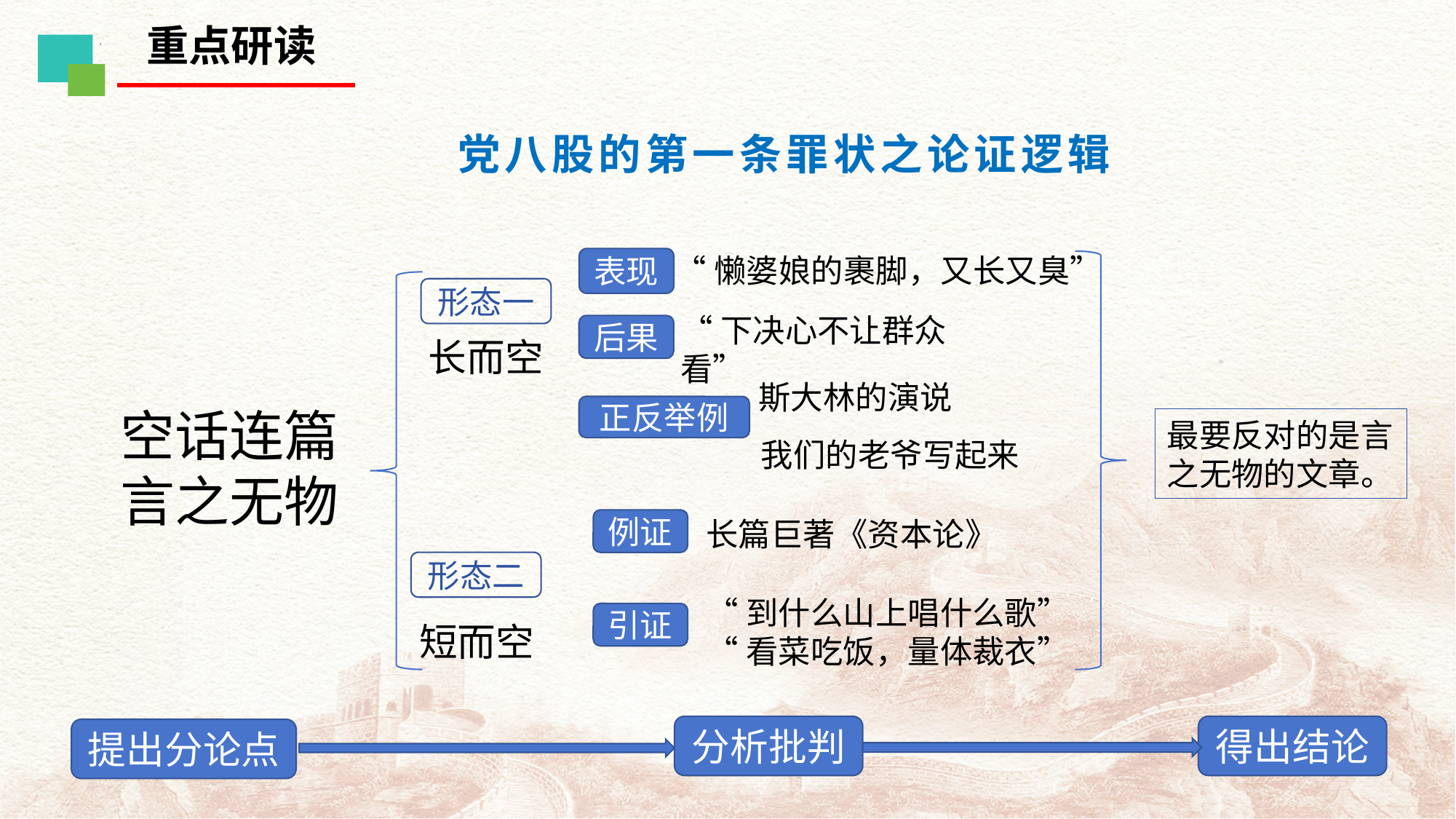

重点研读

党八股的第一条罪状之论证逻辑
“懒婆娘的裹脚，又长又臭”
表现

形态一
“下决心不让群众看”
后果
长而空
斯大林的演说
正反举例
空话连篇
言之无物
最要反对的是言之无物的文章。
我们的老爷写起来
长篇巨著《资本论》
例证
形态二
“到什么山上唱什么歌”
“看菜吃饭，量体裁衣”
引证
短而空
分析批判
得出结论
提出分论点